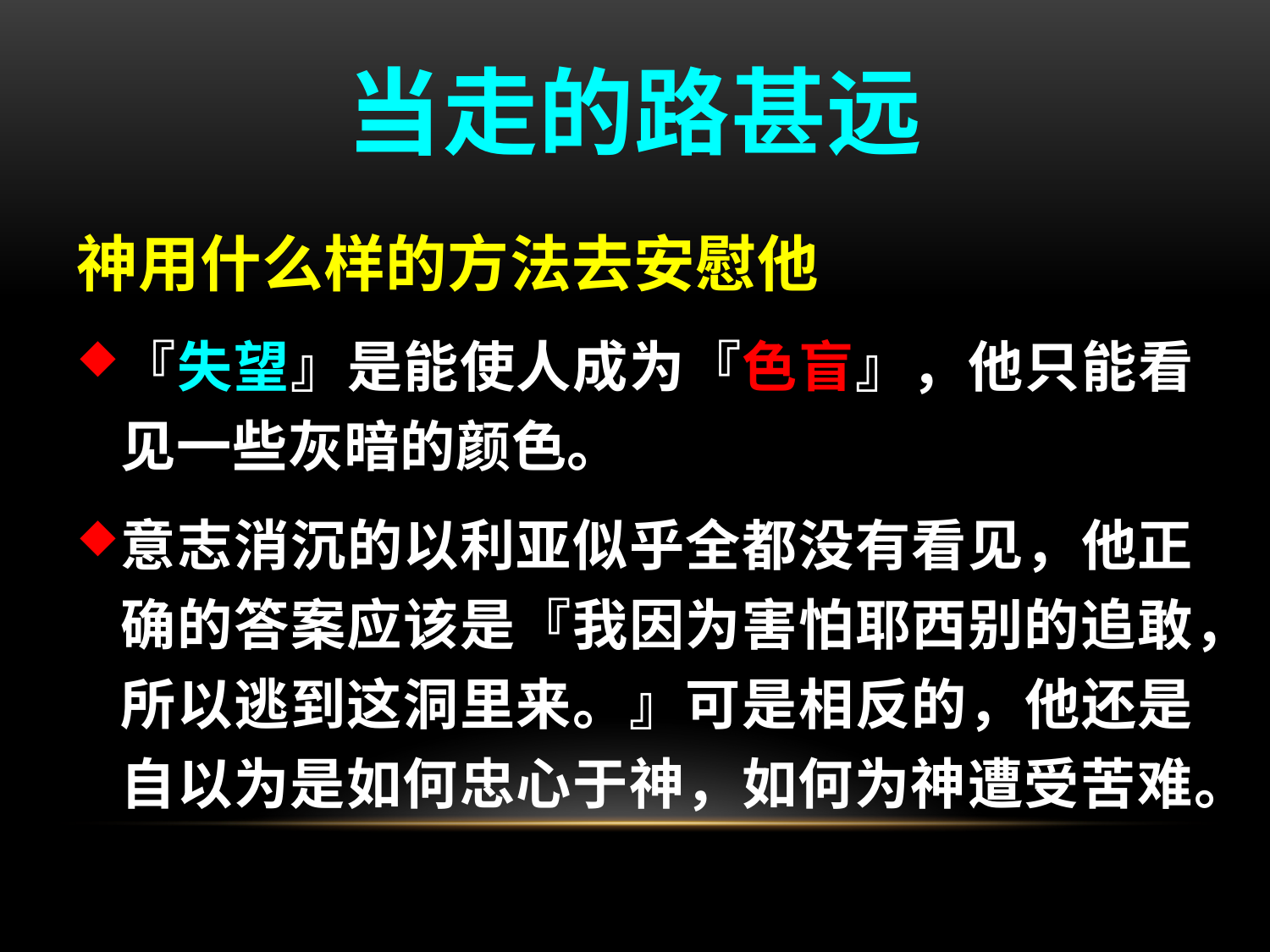

# 当走的路甚远
神用什么样的方法去安慰他
『失望』是能使人成为『色盲』，他只能看见一些灰暗的颜色。
意志消沉的以利亚似乎全都没有看见，他正确的答案应该是『我因为害怕耶西别的追敢，所以逃到这洞里来。』可是相反的，他还是自以为是如何忠心于神，如何为神遭受苦难。